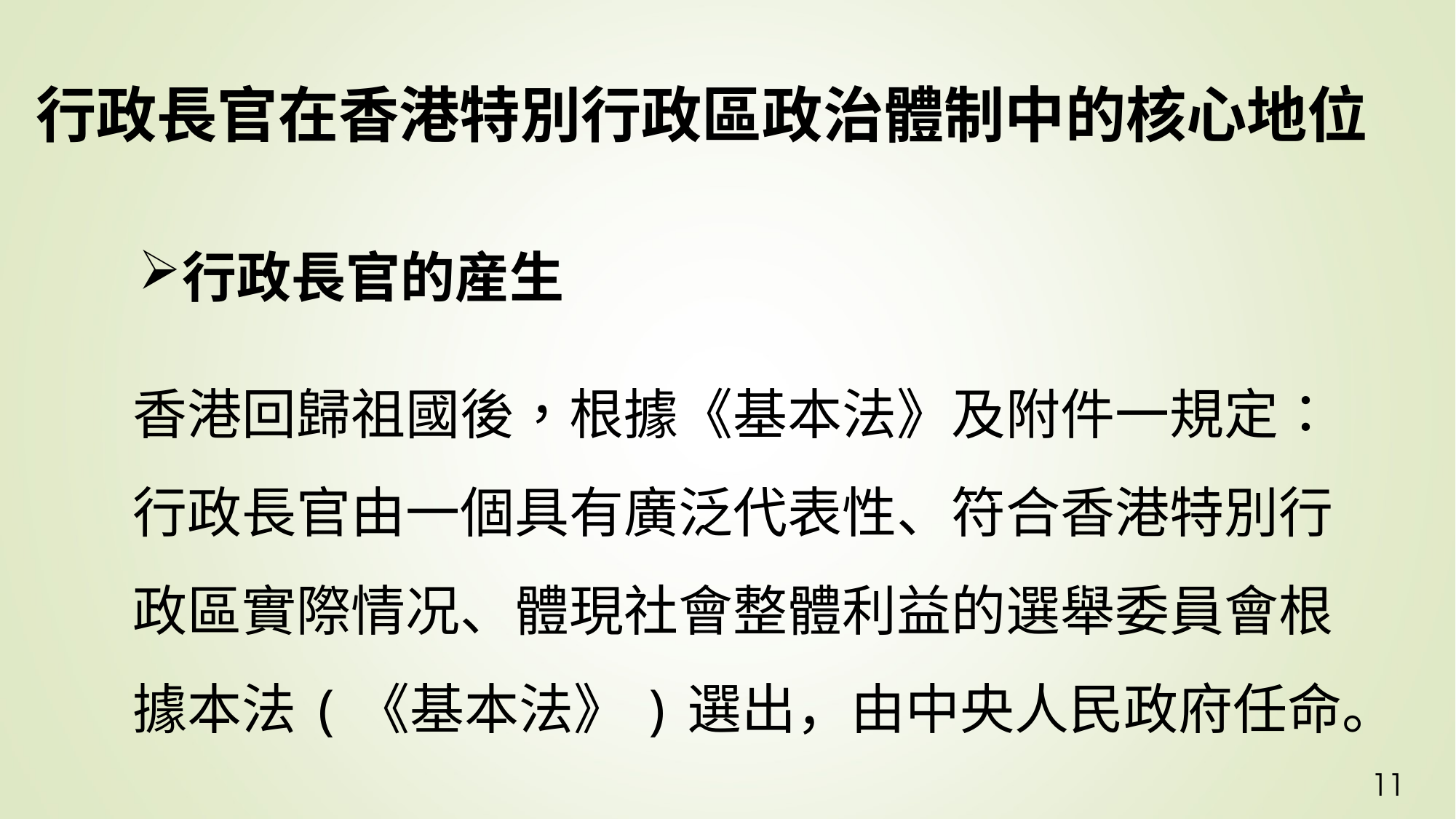

行政長官在香港特別行政區政治體制中的核心地位
行政長官的産生
香港回歸祖國後，根據《基本法》及附件一規定：行政長官由一個具有廣泛代表性、符合香港特別行政區實際情况、體現社會整體利益的選舉委員會根據本法(《基本法》)選出，由中央人民政府任命。
11